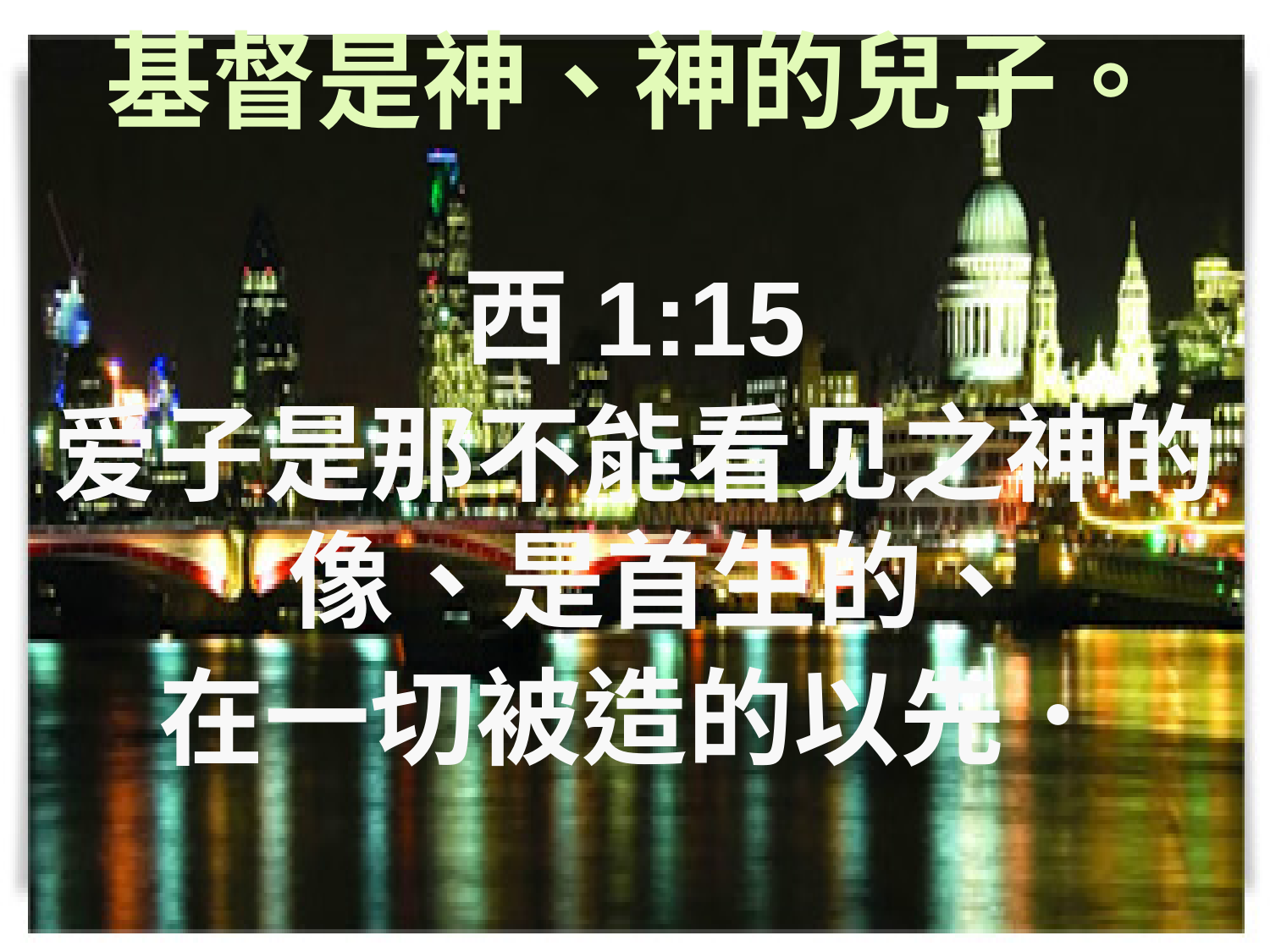

基督是神、神的兒子。
西1:15
爱子是那不能看见之神的像、是首生的、
在一切被造的以先．